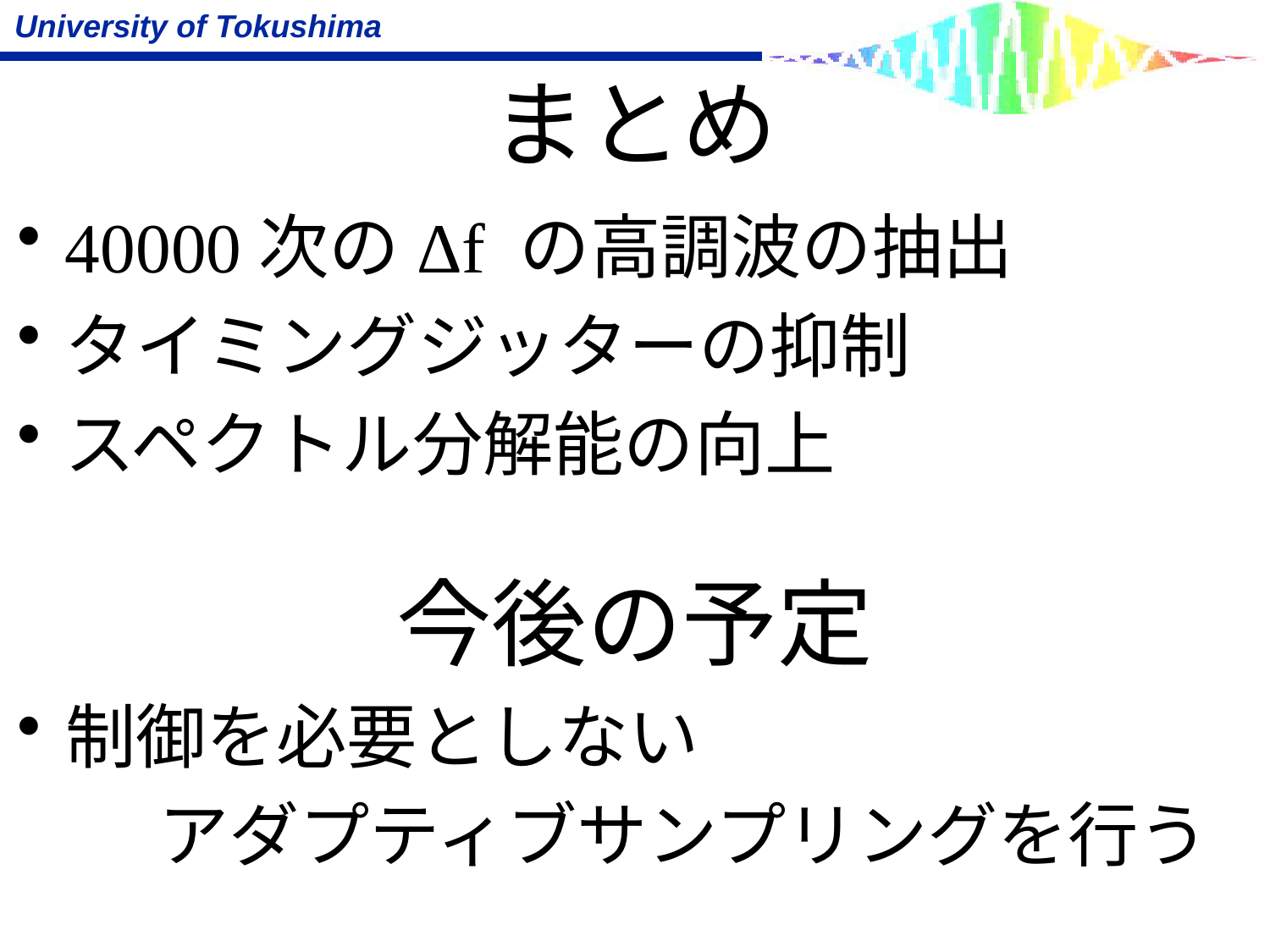

# まとめ
40000次のΔf の高調波の抽出
タイミングジッターの抑制
スペクトル分解能の向上
今後の予定
制御を必要としない
　　アダプティブサンプリングを行う